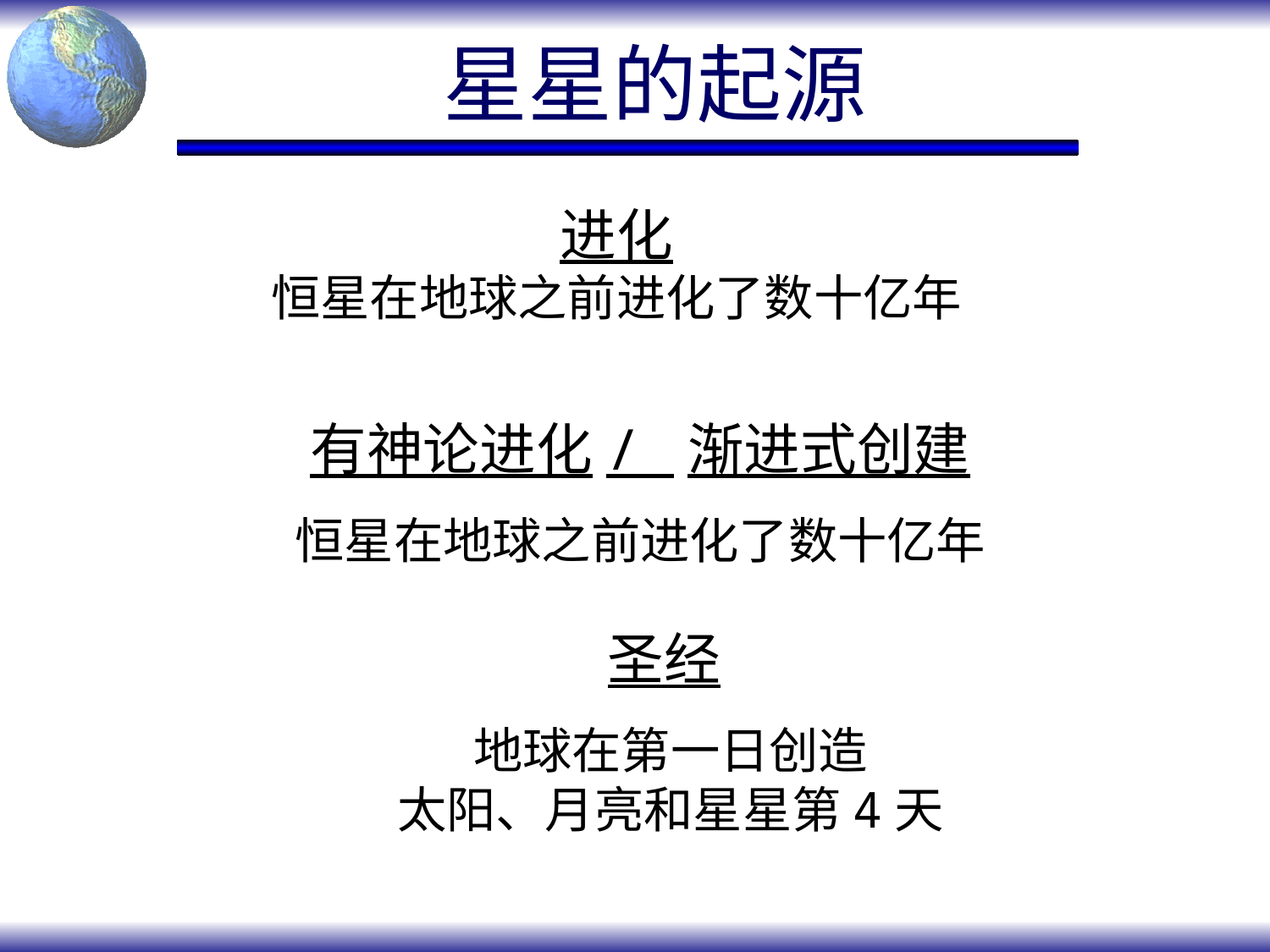

# 星星的起源
进化
恒星在地球之前进化了数十亿年
有神论进化/ 渐进式创建
恒星在地球之前进化了数十亿年

圣经
地球在第一日创造
太阳、月亮和星星第4天